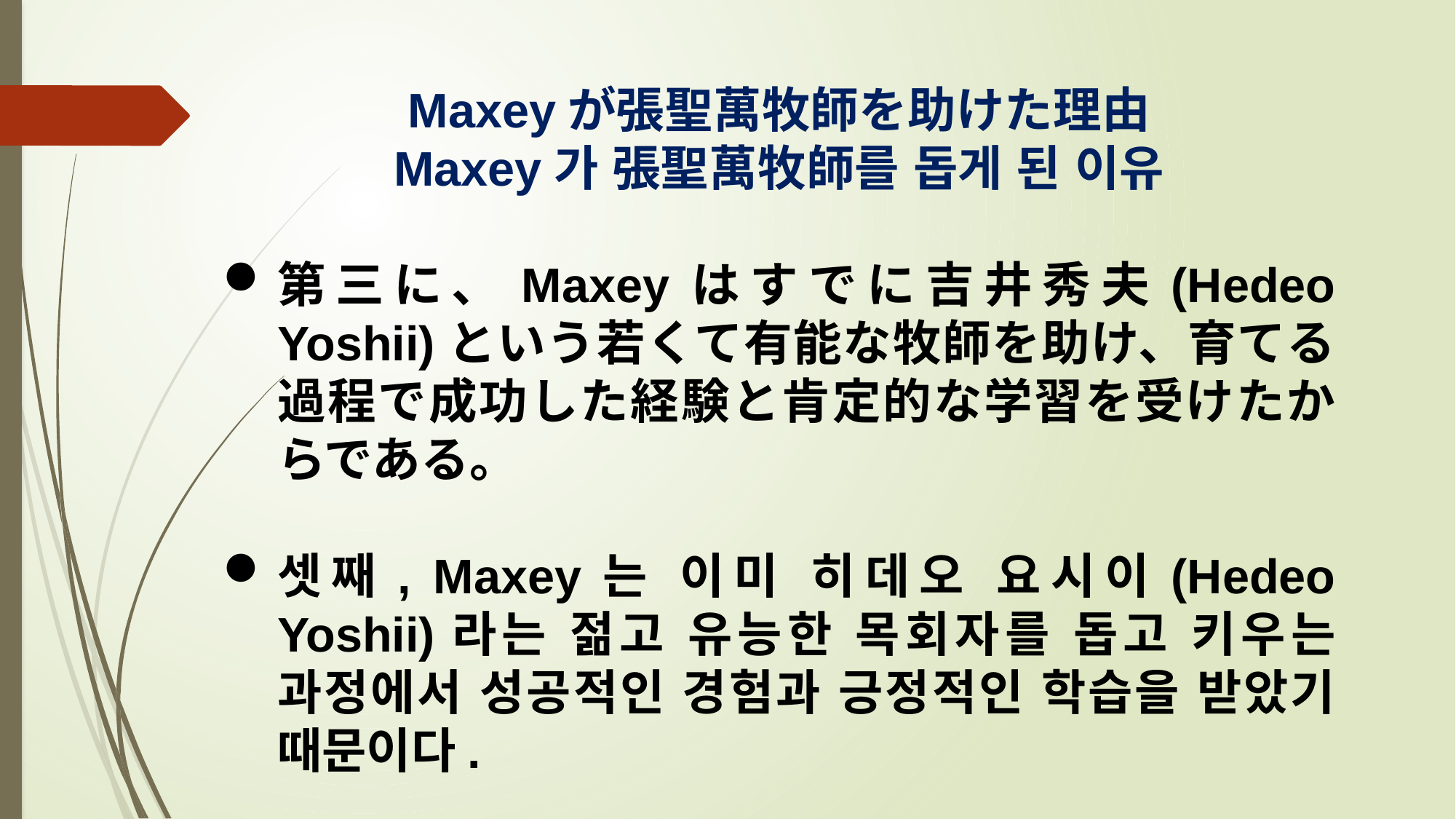

Maxeyが張聖萬牧師を助けた理由
Maxey가 張聖萬牧師를 돕게 된 이유

第三に、Maxeyはすでに吉井秀夫(Hedeo Yoshii)という若くて有能な牧師を助け、育てる過程で成功した経験と肯定的な学習を受けたからである。

셋째, Maxey는 이미 히데오 요시이(Hedeo Yoshii)라는 젊고 유능한 목회자를 돕고 키우는 과정에서 성공적인 경험과 긍정적인 학습을 받았기 때문이다.